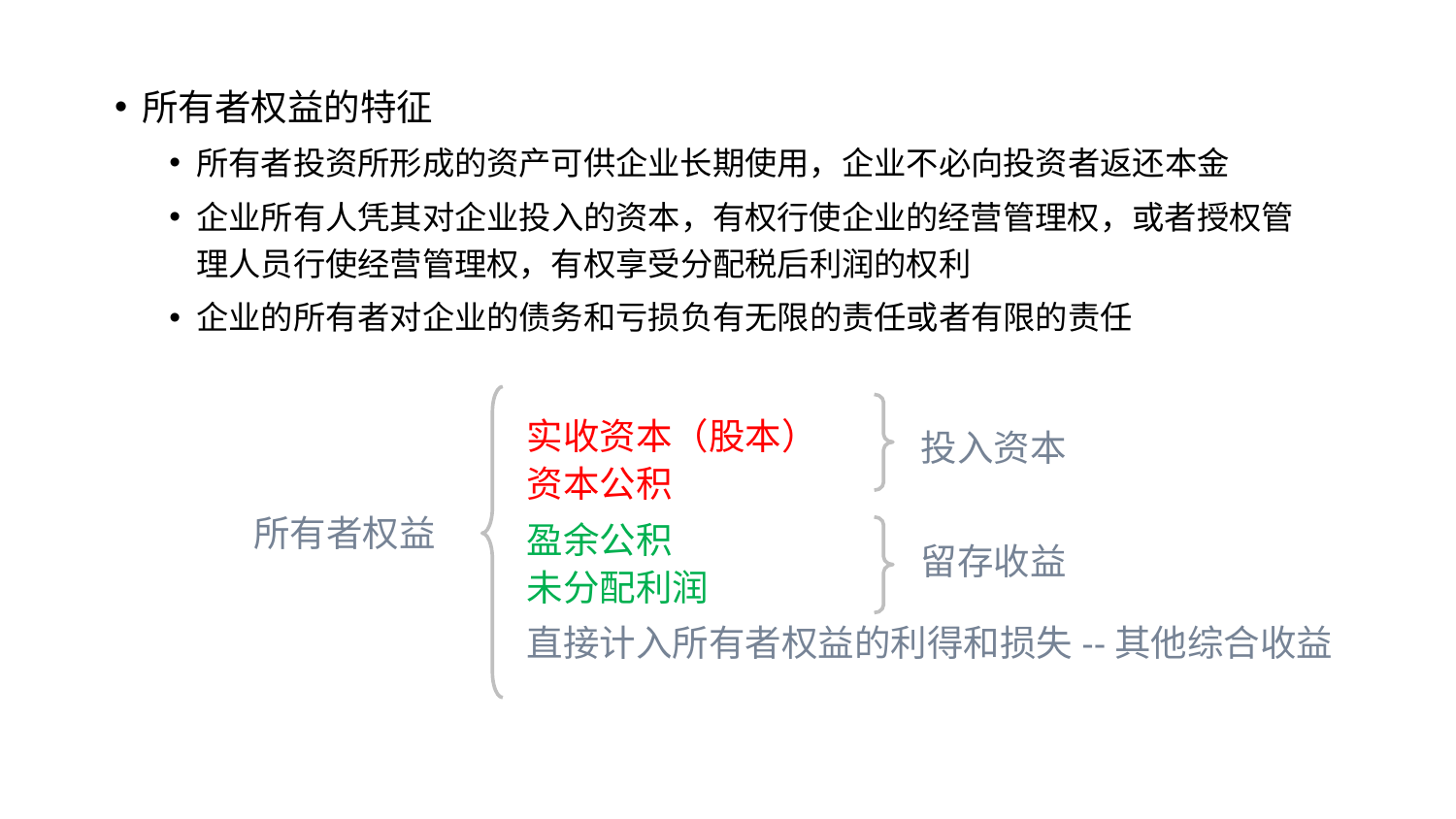

所有者权益的特征
所有者投资所形成的资产可供企业长期使用，企业不必向投资者返还本金
企业所有人凭其对企业投入的资本，有权行使企业的经营管理权，或者授权管理人员行使经营管理权，有权享受分配税后利润的权利
企业的所有者对企业的债务和亏损负有无限的责任或者有限的责任

实收资本（股本）
资本公积
盈余公积
未分配利润
直接计入所有者权益的利得和损失--其他综合收益
投入资本
所有者权益

留存收益